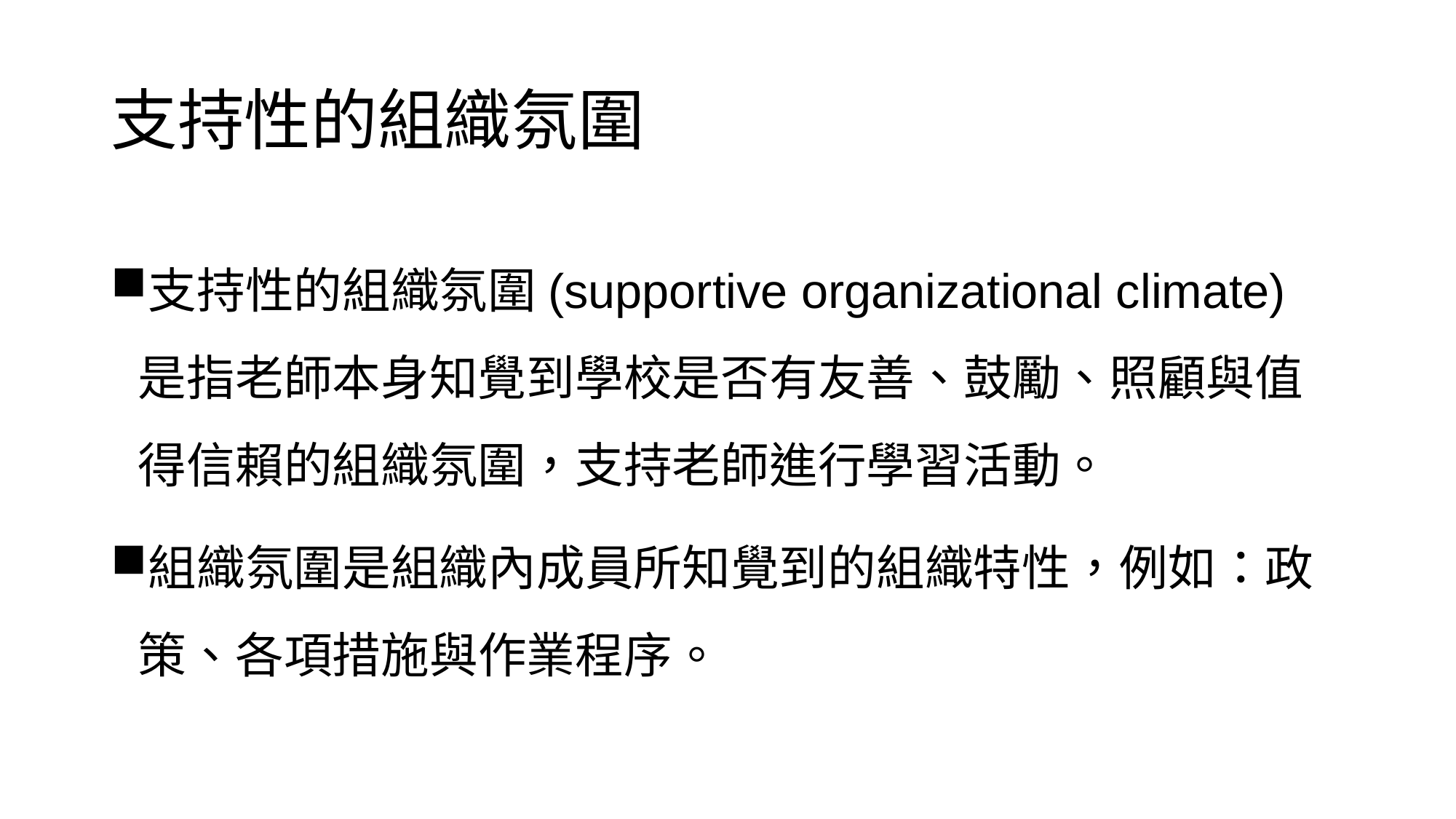

# 支持性的組織氛圍
支持性的組織氛圍(supportive organizational climate)是指老師本身知覺到學校是否有友善、鼓勵、照顧與值得信賴的組織氛圍，支持老師進行學習活動。
組織氛圍是組織內成員所知覺到的組織特性，例如：政策、各項措施與作業程序。